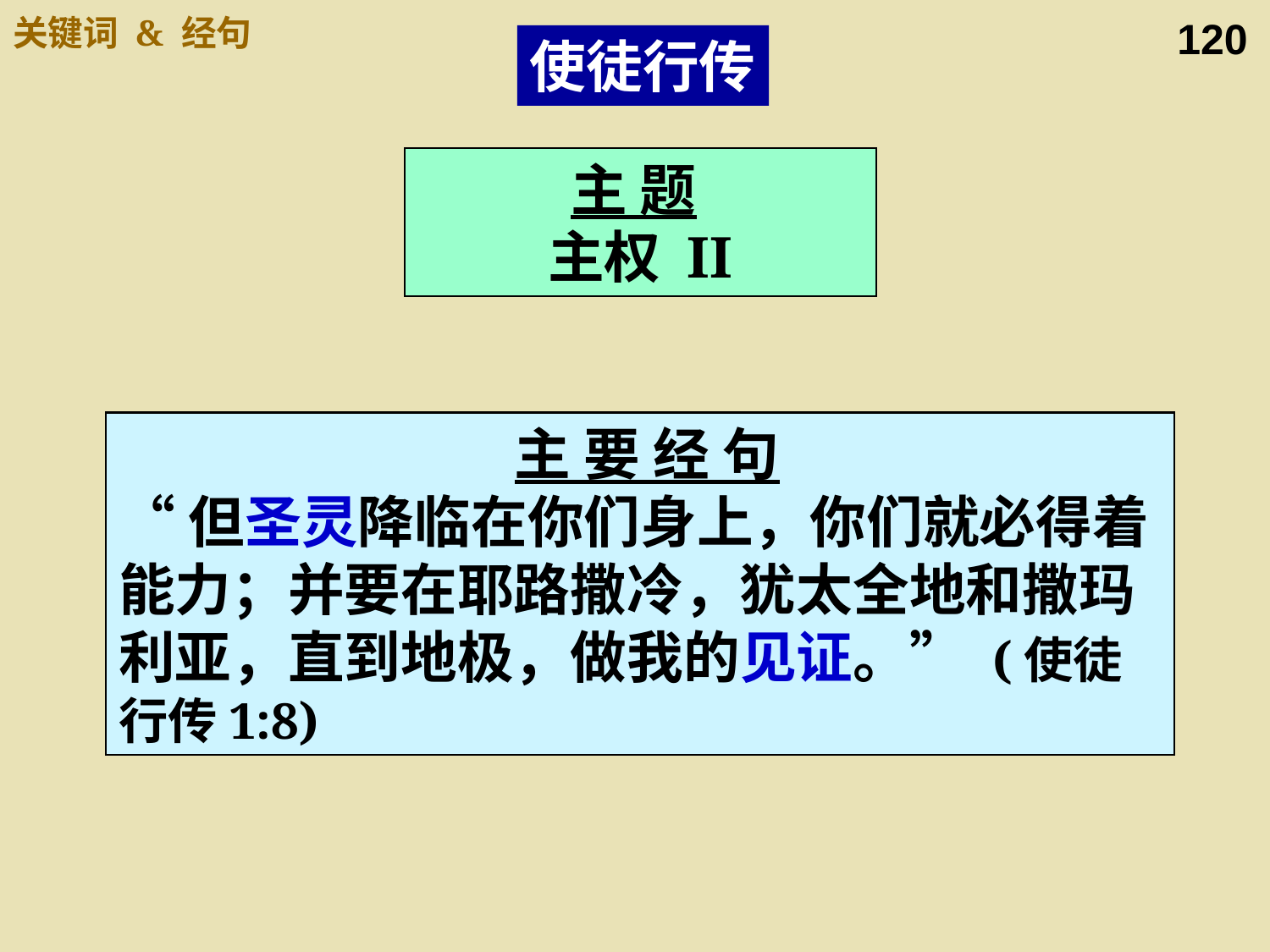

关键词 & 经句
120
使徒行传
主 题
主权 II
 主 要 经 句
“但圣灵降临在你们身上，你们就必得着能力；并要在耶路撒冷，犹太全地和撒玛利亚，直到地极，做我的见证。” (使徒行传1:8)